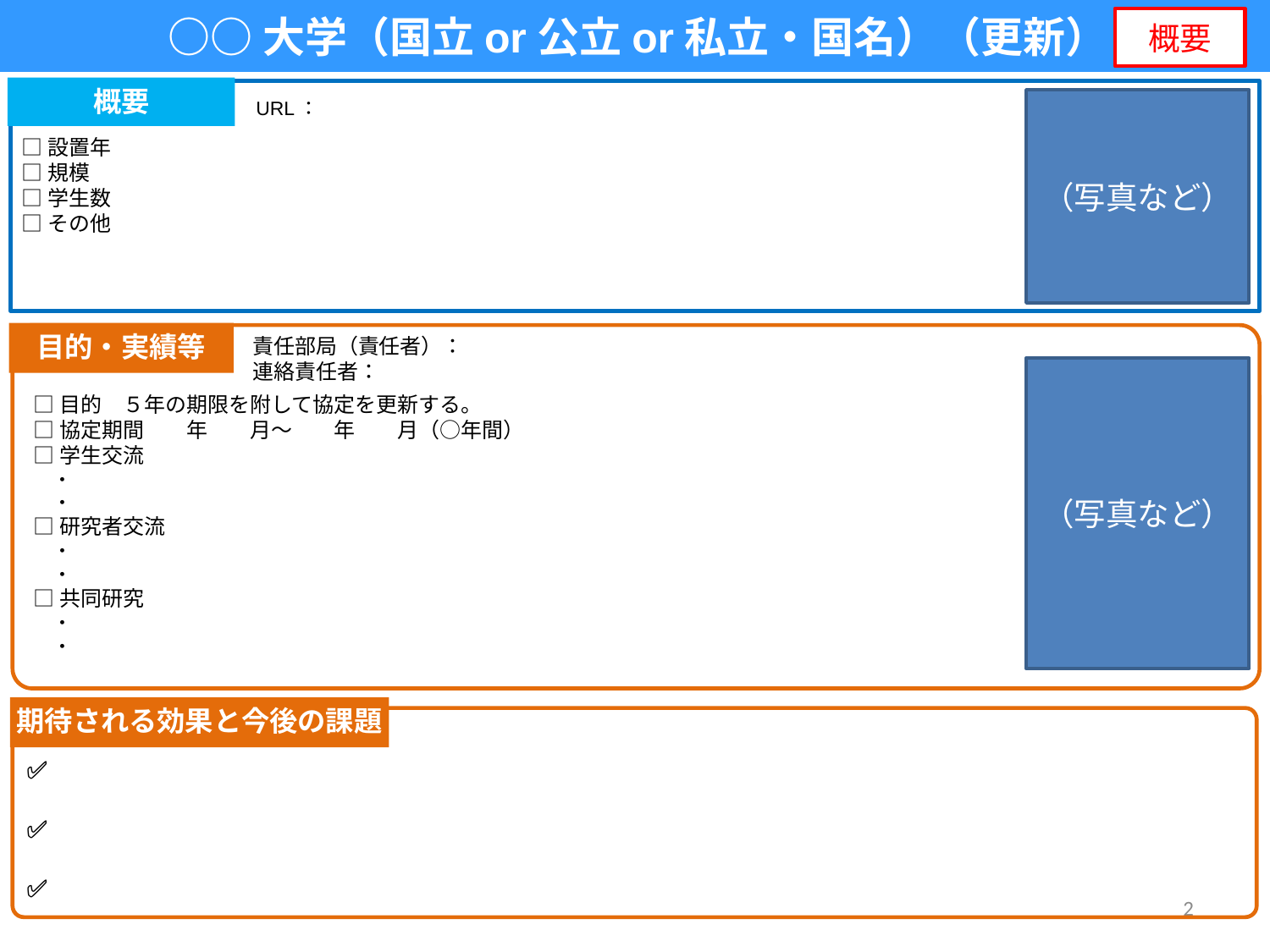

○○大学（国立or公立or私立・国名）（更新）
概要
概要

URL：
（写真など）
□設置年
□規模
□学生数
□その他

目的・実績等

責任部局（責任者）：
連絡責任者：
（写真など）
□目的　５年の期限を附して協定を更新する。
□協定期間　　年　　月～　　年　　月（○年間）
□学生交流
　・
　・
□研究者交流
　・
　・
□共同研究
　・
　・
期待される効果と今後の課題

✅

✅

✅

2